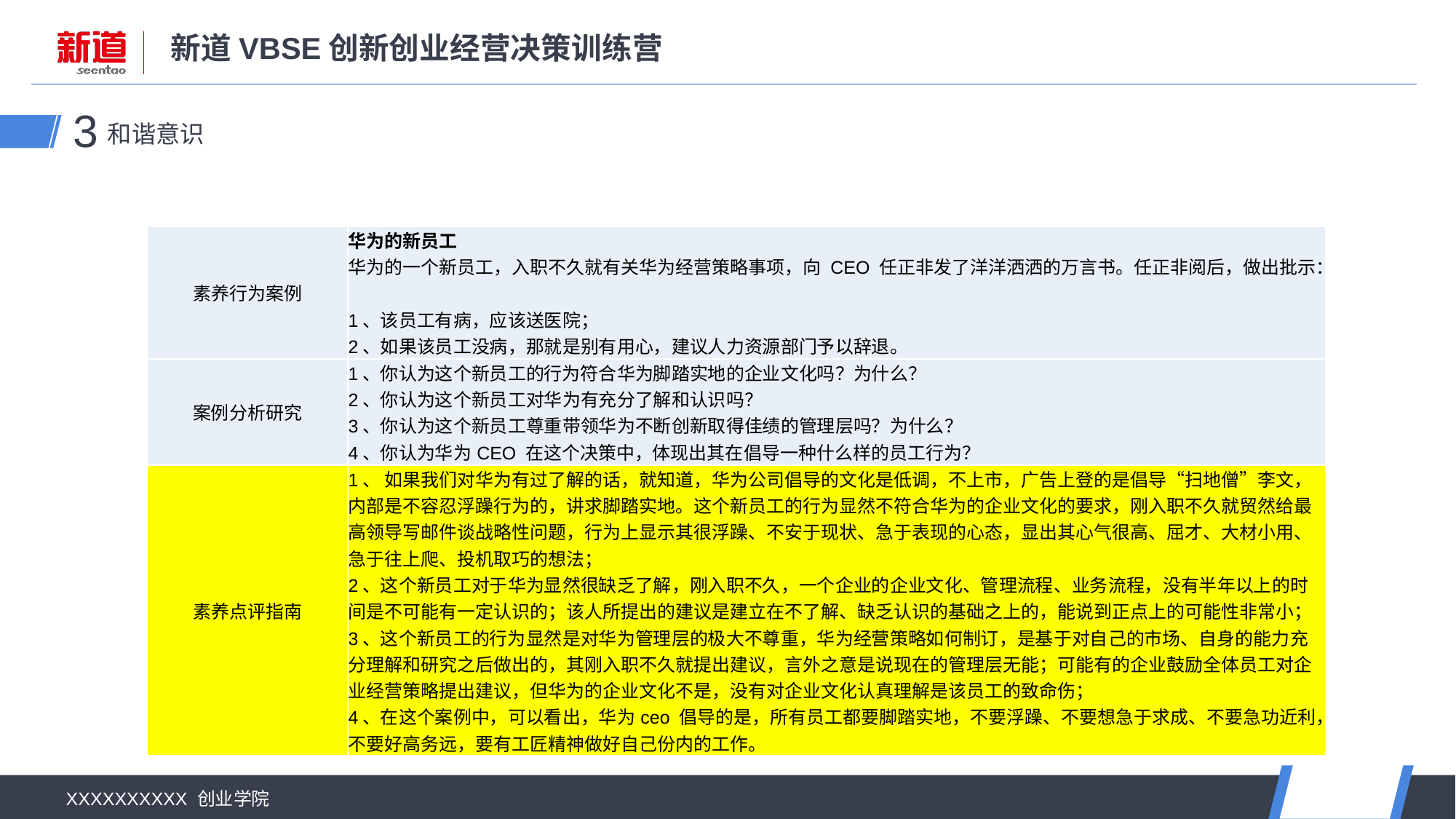

和谐意识
3
| 素养行为案例 | 华为的新员工 华为的一个新员工，入职不久就有关华为经营策略事项，向 CEO 任正非发了洋洋洒洒的万言书。任正非阅后，做出批示： 1、该员工有病，应该送医院； 2、如果该员工没病，那就是别有用心，建议人力资源部门予以辞退。 |
| --- | --- |
| 案例分析研究 | 1、你认为这个新员工的行为符合华为脚踏实地的企业文化吗？为什么？ 2、你认为这个新员工对华为有充分了解和认识吗？ 3、你认为这个新员工尊重带领华为不断创新取得佳绩的管理层吗？为什么？ 4、你认为华为CEO 在这个决策中，体现出其在倡导一种什么样的员工行为？ |
| 素养点评指南 | 1、 如果我们对华为有过了解的话，就知道，华为公司倡导的文化是低调，不上市，广告上登的是倡导“扫地僧”李文，内部是不容忍浮躁行为的，讲求脚踏实地。这个新员工的行为显然不符合华为的企业文化的要求，刚入职不久就贸然给最高领导写邮件谈战略性问题，行为上显示其很浮躁、不安于现状、急于表现的心态，显出其心气很高、屈才、大材小用、急于往上爬、投机取巧的想法； 2、这个新员工对于华为显然很缺乏了解，刚入职不久，一个企业的企业文化、管理流程、业务流程，没有半年以上的时间是不可能有一定认识的；该人所提出的建议是建立在不了解、缺乏认识的基础之上的，能说到正点上的可能性非常小； 3、这个新员工的行为显然是对华为管理层的极大不尊重，华为经营策略如何制订，是基于对自己的市场、自身的能力充分理解和研究之后做出的，其刚入职不久就提出建议，言外之意是说现在的管理层无能；可能有的企业鼓励全体员工对企业经营策略提出建议，但华为的企业文化不是，没有对企业文化认真理解是该员工的致命伤； 4、在这个案例中，可以看出，华为ceo 倡导的是，所有员工都要脚踏实地，不要浮躁、不要想急于求成、不要急功近利，不要好高务远，要有工匠精神做好自己份内的工作。 |
20